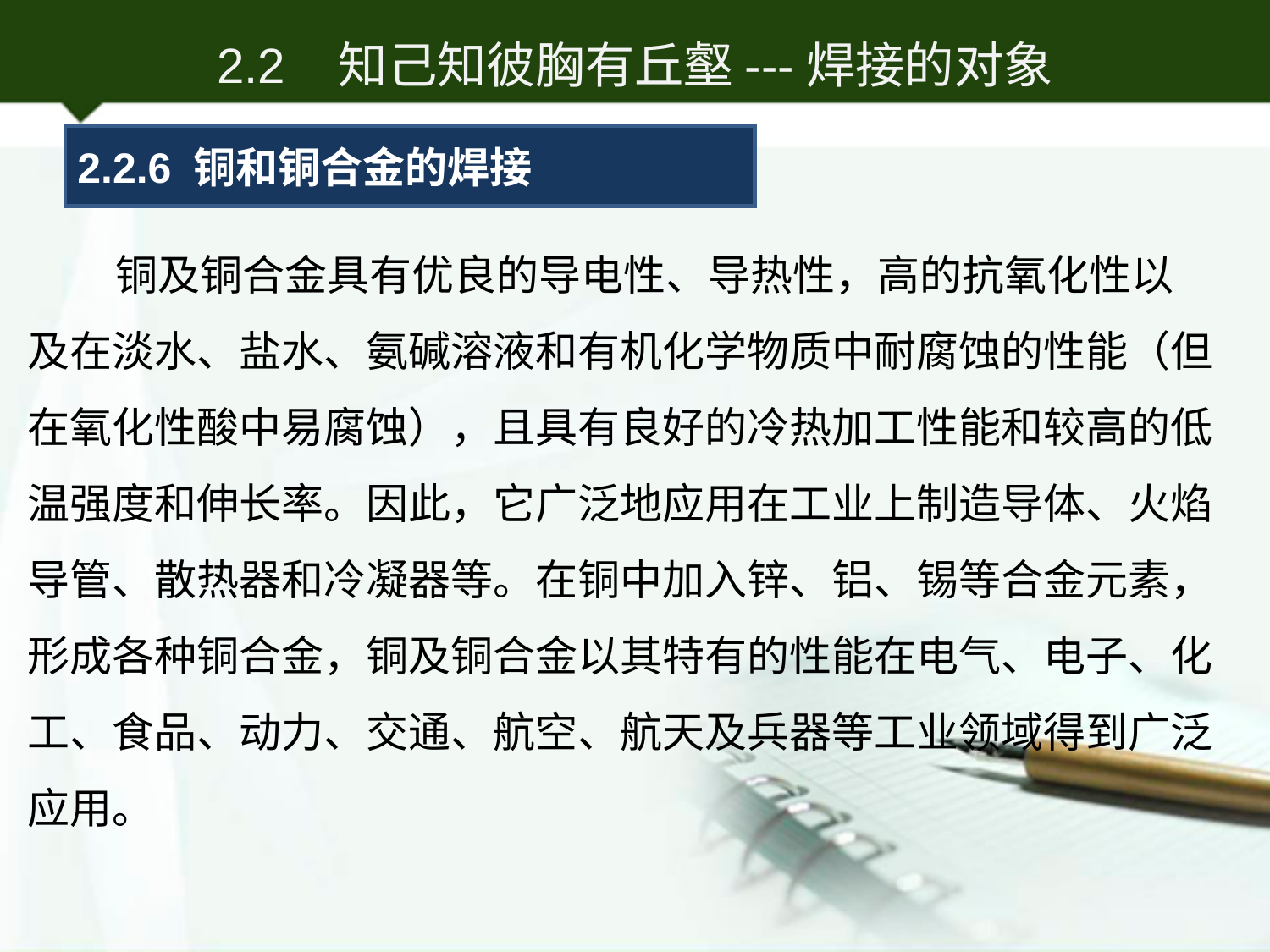

2.2   知己知彼胸有丘壑---焊接的对象
2.2.6 铜和铜合金的焊接
铜及铜合金具有优良的导电性、导热性，高的抗氧化性以及在淡水、盐水、氨碱溶液和有机化学物质中耐腐蚀的性能（但在氧化性酸中易腐蚀），且具有良好的冷热加工性能和较高的低温强度和伸长率。因此，它广泛地应用在工业上制造导体、火焰导管、散热器和冷凝器等。在铜中加入锌、铝、锡等合金元素，形成各种铜合金，铜及铜合金以其特有的性能在电气、电子、化工、食品、动力、交通、航空、航天及兵器等工业领域得到广泛应用。